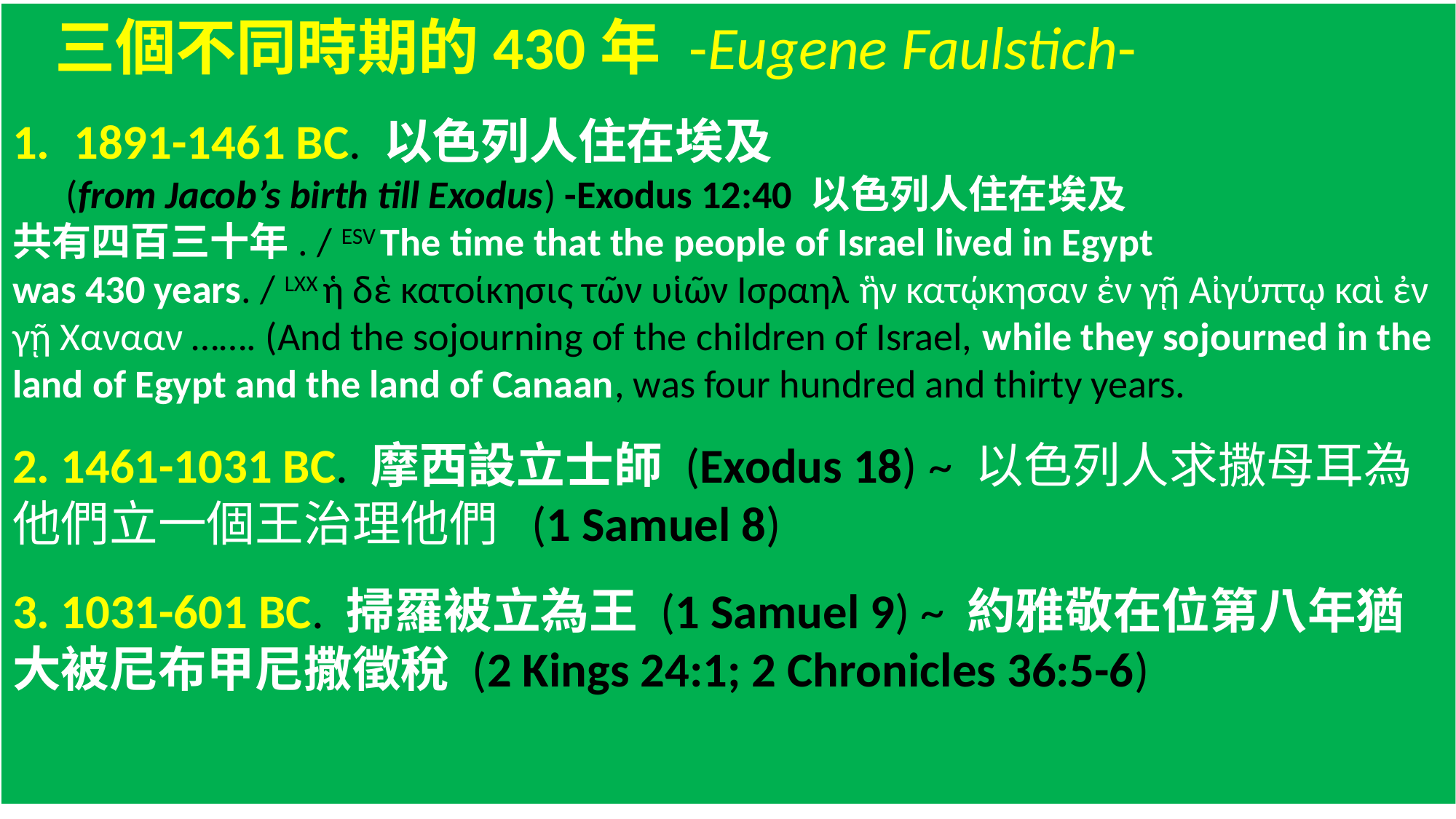

三個不同時期的430年 -Eugene Faulstich-

1891-1461 BC. 以色列人住在埃及
      (from Jacob’s birth till Exodus) -Exodus 12:40 以色列人住在埃及
共有四百三十年. / ESV The time that the people of Israel lived in Egypt
was 430 years. / LXX ἡ δὲ κατοίκησις τῶν υἱῶν Ισραηλ ἣν κατῴκησαν ἐν γῇ Αἰγύπτῳ καὶ ἐν γῇ Χανααν ……. (And the sojourning of the children of Israel, while they sojourned in the land of Egypt and the land of Canaan, was four hundred and thirty years.

2. 1461-1031 BC. 摩西設立士師 (Exodus 18) ~ 以色列人求撒母耳為他們立一個王治理他們  (1 Samuel 8)

3. 1031-601 BC. 掃羅被立為王 (1 Samuel 9) ~ 約雅敬在位第八年猶大被尼布甲尼撒徵稅 (2 Kings 24:1; 2 Chronicles 36:5-6)